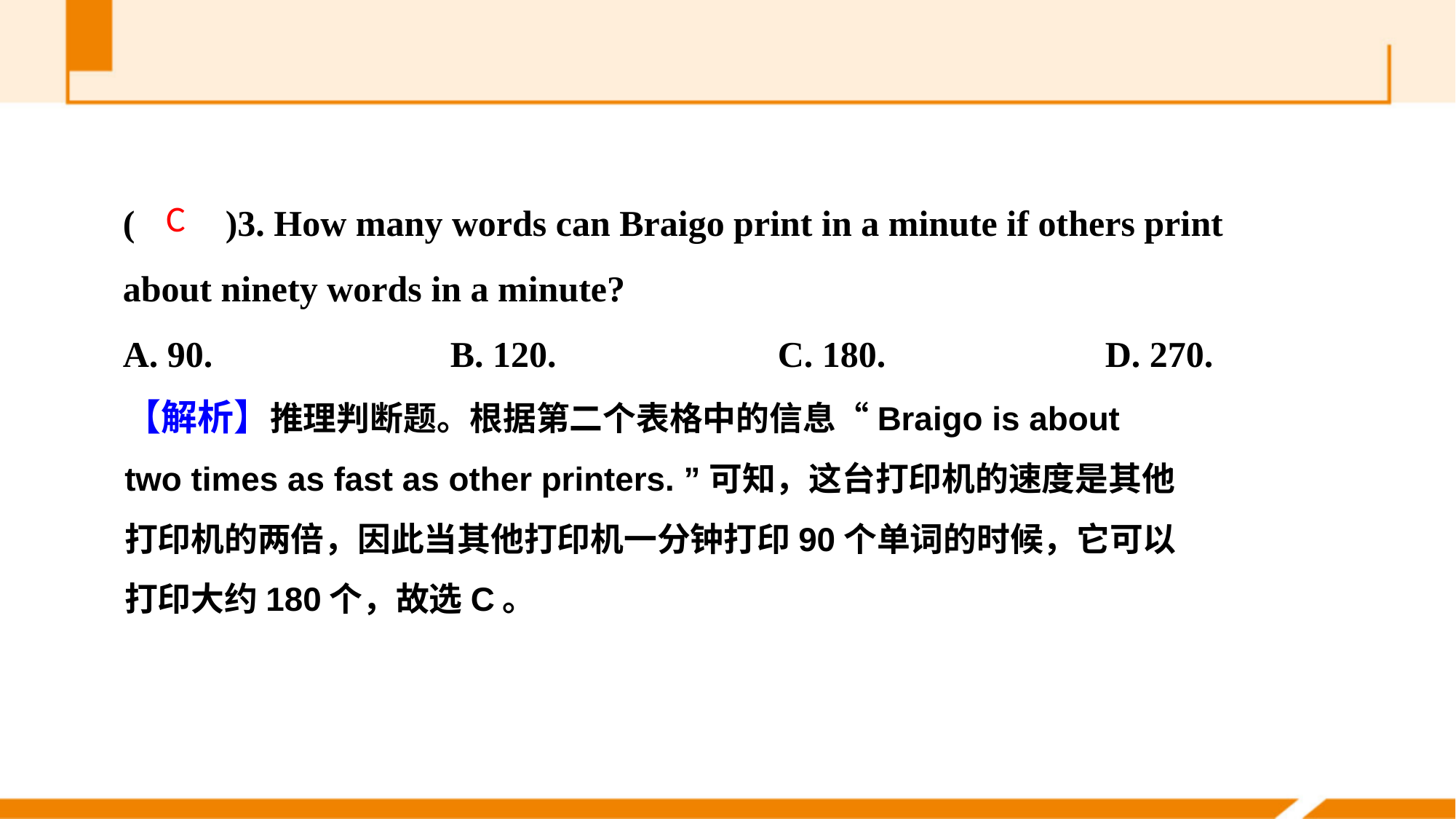

(　　)3. How many words can Braigo print in a minute if others print about ninety words in a minute?
A. 90.   		B. 120.   		C. 180.   		D. 270.
C
【解析】推理判断题。根据第二个表格中的信息“Braigo is about two times as fast as other printers. ”可知，这台打印机的速度是其他打印机的两倍，因此当其他打印机一分钟打印90个单词的时候，它可以打印大约180个，故选C。